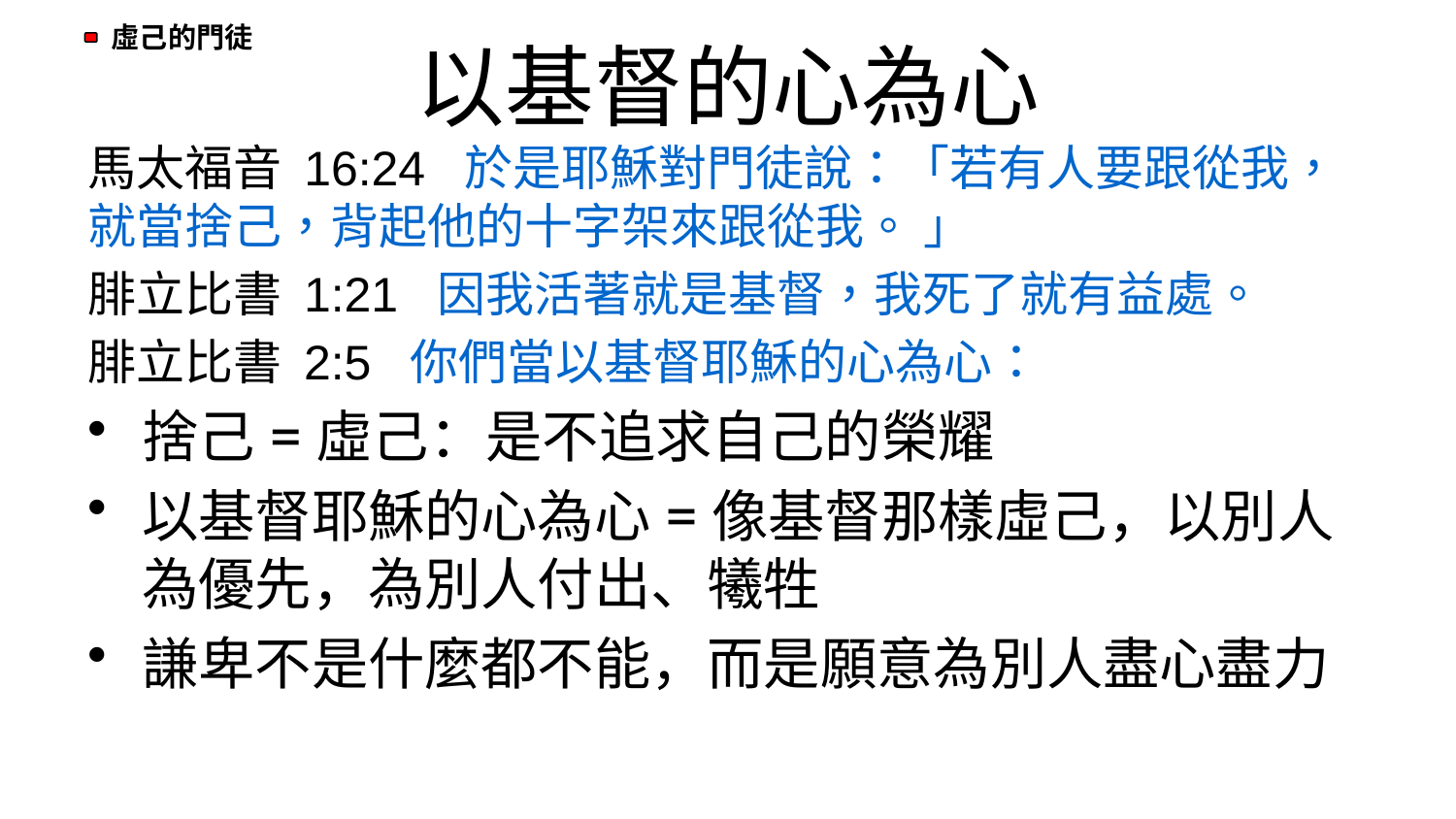

# 以基督的心為心
馬太福音 16:24  於是耶穌對門徒說：「若有人要跟從我，就當捨己，背起他的十字架來跟從我。 」
腓立比書 1:21  因我活著就是基督，我死了就有益處。
腓立比書 2:5  你們當以基督耶穌的心為心：
捨己=虛己：是不追求自己的榮耀
以基督耶穌的心為心=像基督那樣虛己，以別人為優先，為別人付出、犧牲
謙卑不是什麼都不能，而是願意為別人盡心盡力